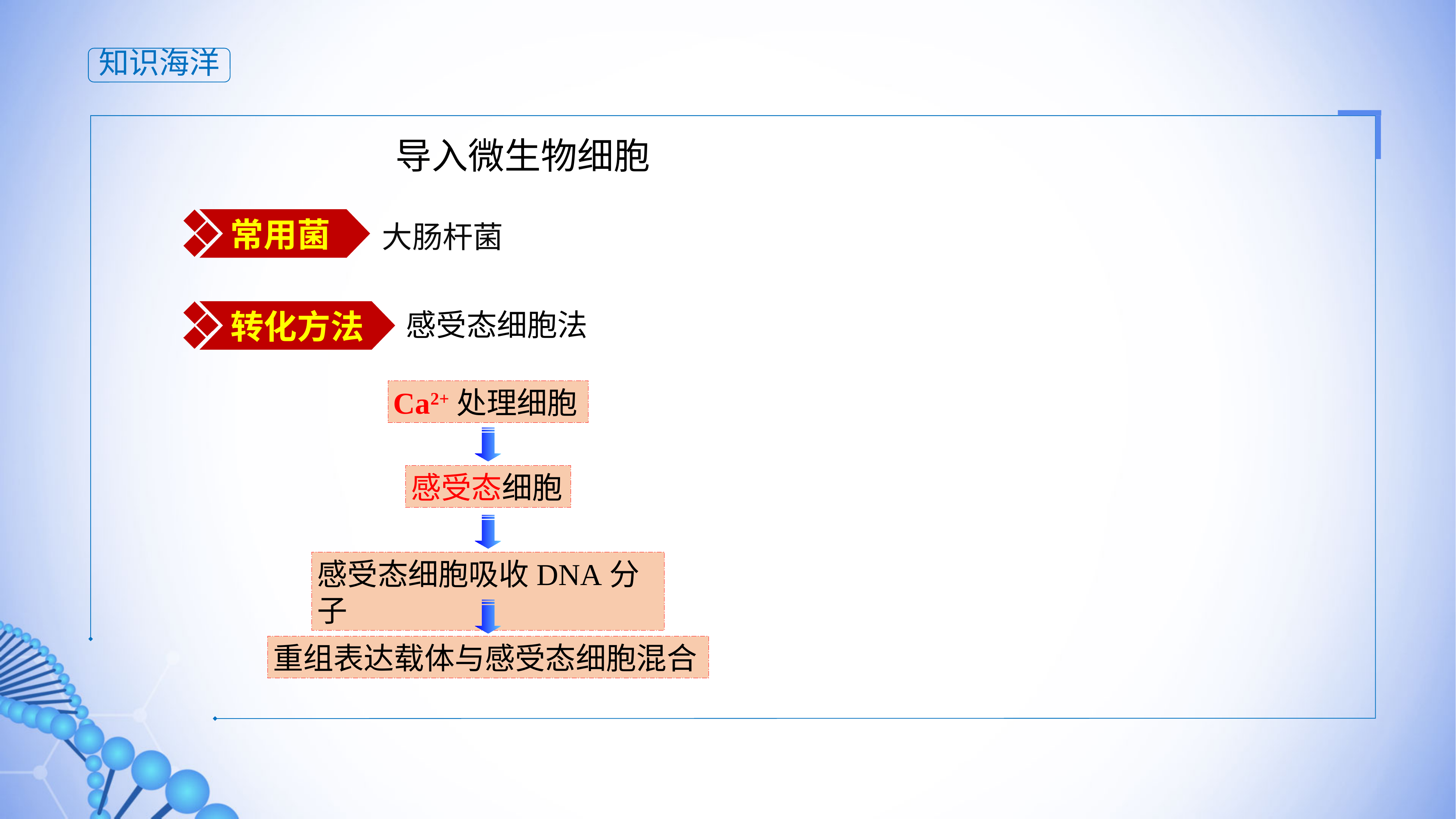

知识海洋

导入微生物细胞

常用菌
大肠杆菌

转化方法
感受态细胞法
Ca2+处理细胞

感受态细胞

感受态细胞吸收DNA分子

重组表达载体与感受态细胞混合